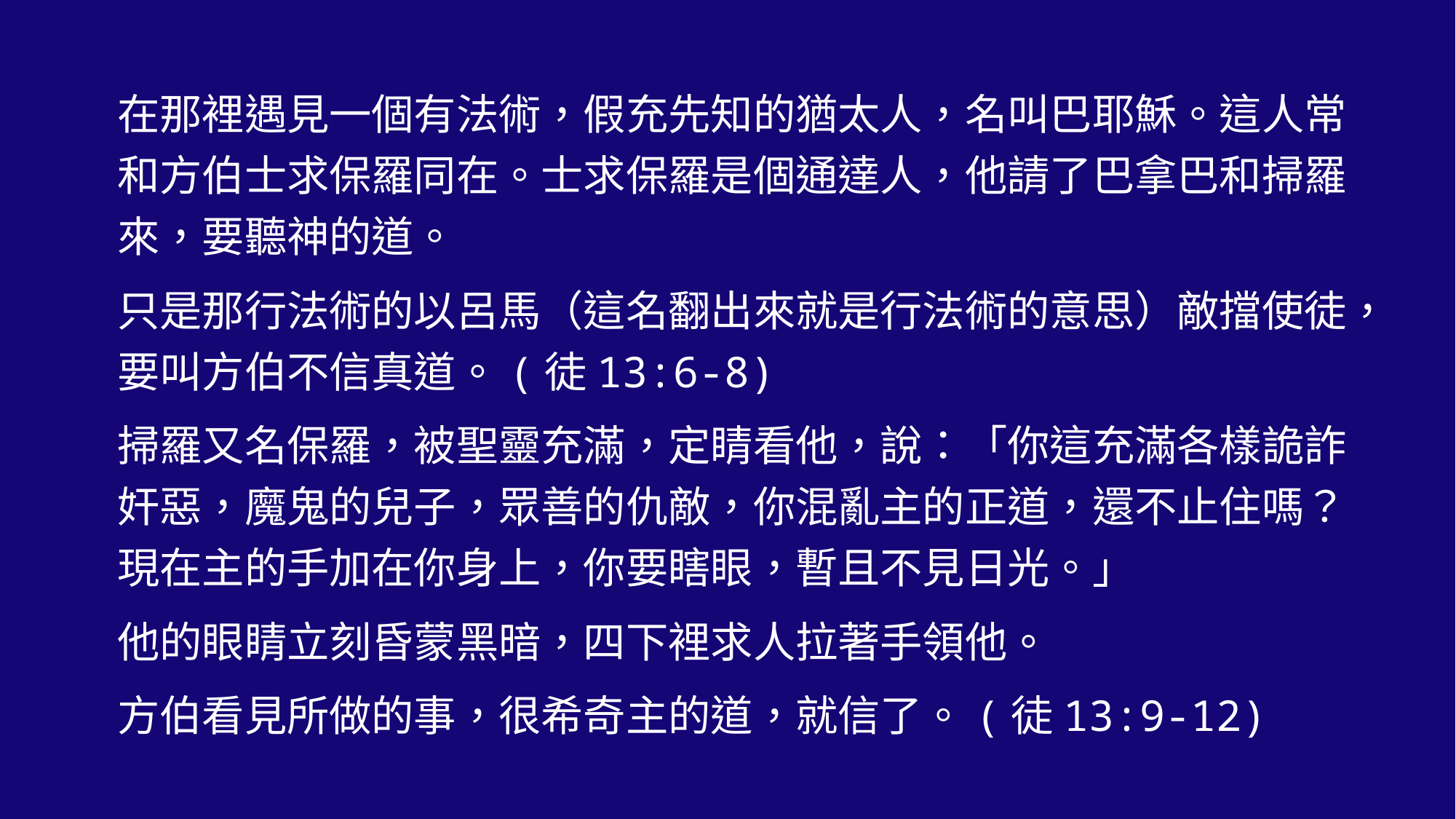

在那裡遇見一個有法術，假充先知的猶太人，名叫巴耶穌。這人常和方伯士求保羅同在。士求保羅是個通達人，他請了巴拿巴和掃羅來，要聽神的道。
只是那行法術的以呂馬（這名翻出來就是行法術的意思）敵擋使徒，要叫方伯不信真道。(徒13:6-8)
掃羅又名保羅，被聖靈充滿，定睛看他，說：「你這充滿各樣詭詐奸惡，魔鬼的兒子，眾善的仇敵，你混亂主的正道，還不止住嗎？現在主的手加在你身上，你要瞎眼，暫且不見日光。」
他的眼睛立刻昏蒙黑暗，四下裡求人拉著手領他。
方伯看見所做的事，很希奇主的道，就信了。(徒13:9-12)